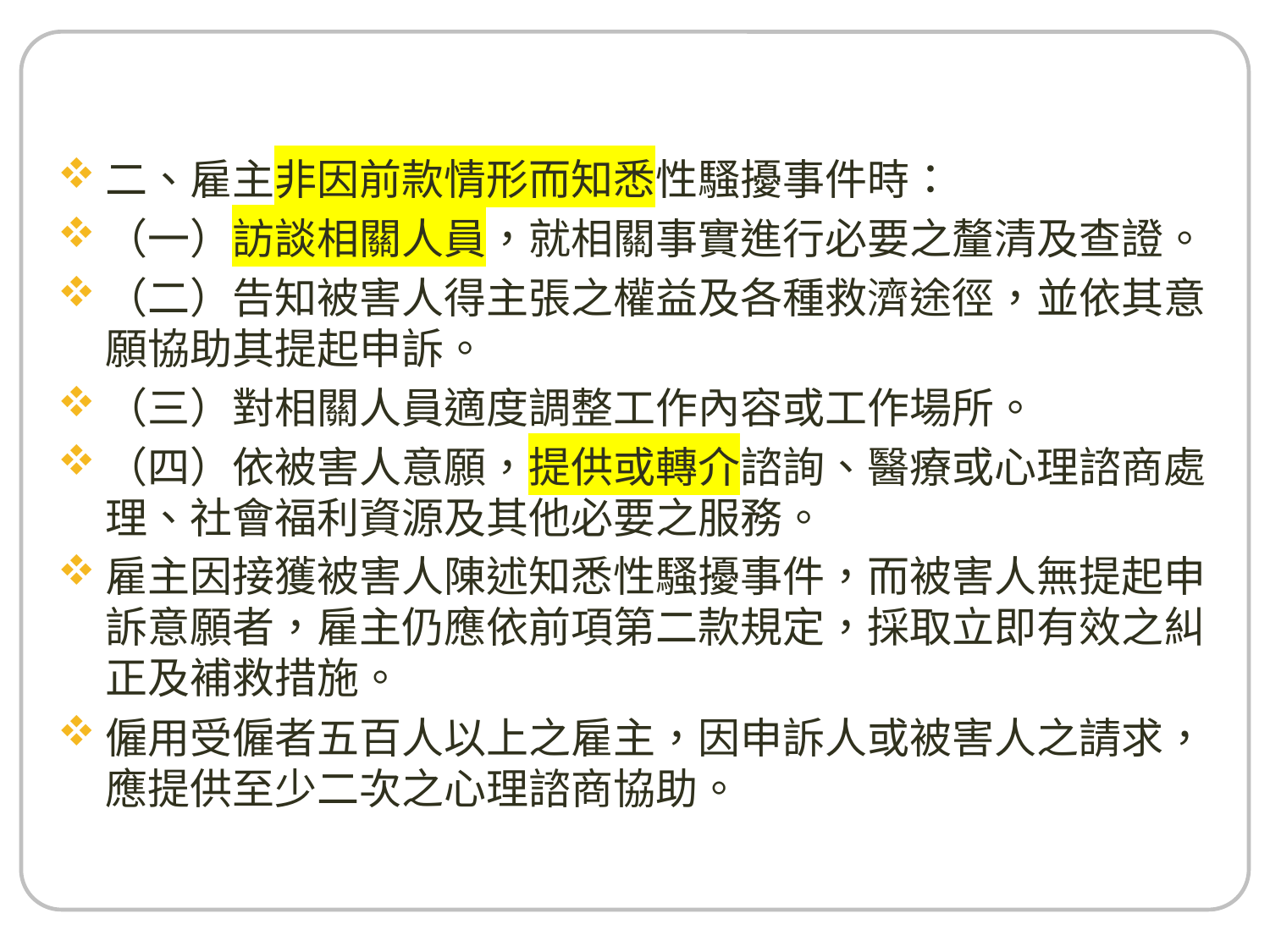

#
二、雇主非因前款情形而知悉性騷擾事件時：
（一）訪談相關人員，就相關事實進行必要之釐清及查證。
（二）告知被害人得主張之權益及各種救濟途徑，並依其意願協助其提起申訴。
（三）對相關人員適度調整工作內容或工作場所。
（四）依被害人意願，提供或轉介諮詢、醫療或心理諮商處理、社會福利資源及其他必要之服務。
雇主因接獲被害人陳述知悉性騷擾事件，而被害人無提起申訴意願者，雇主仍應依前項第二款規定，採取立即有效之糾正及補救措施。
僱用受僱者五百人以上之雇主，因申訴人或被害人之請求，應提供至少二次之心理諮商協助。